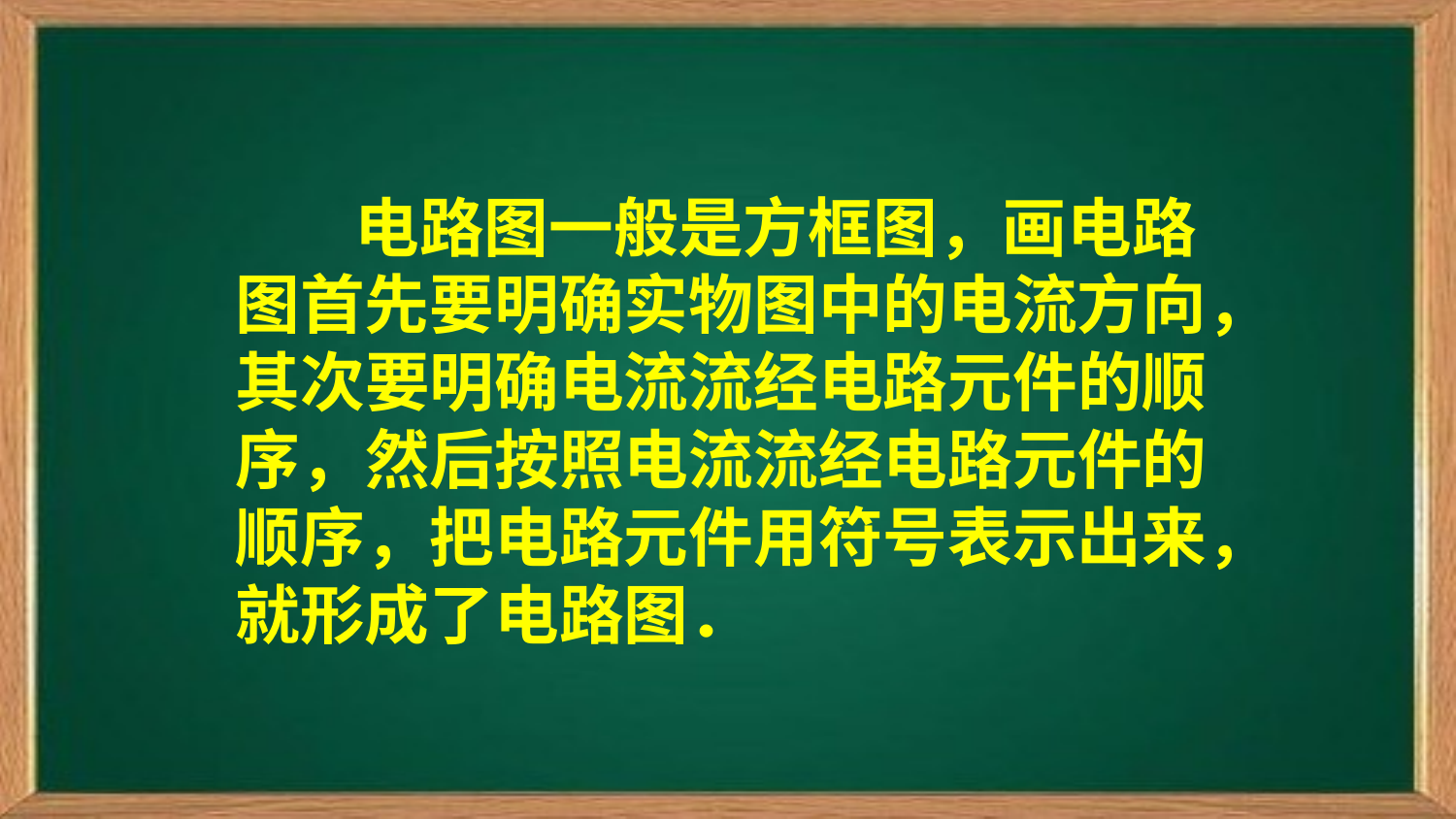

电路图一般是方框图，画电路图首先要明确实物图中的电流方向，其次要明确电流流经电路元件的顺序，然后按照电流流经电路元件的顺序，把电路元件用符号表示出来，就形成了电路图．